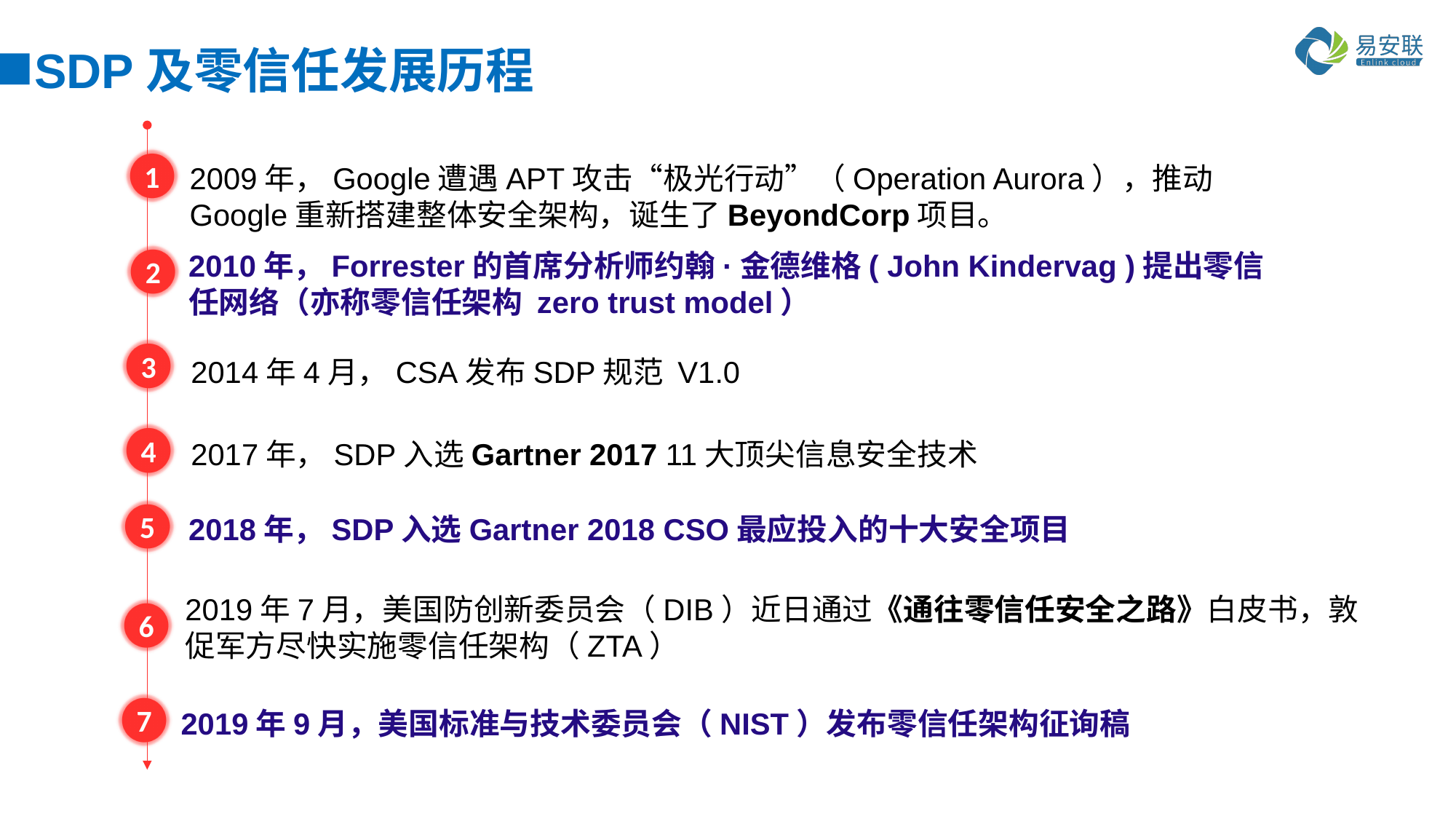

SDP及零信任发展历程

1
2009年，Google遭遇APT攻击“极光行动”（Operation Aurora），推动Google重新搭建整体安全架构，诞生了BeyondCorp项目。
2010年，Forrester的首席分析师约翰·金德维格( John Kindervag )提出零信任网络（亦称零信任架构 zero trust model）
2
2014年4月，CSA发布SDP规范 V1.0
3
4
2017年，SDP入选Gartner 2017 11大顶尖信息安全技术

2018年，SDP入选Gartner 2018 CSO最应投入的十大安全项目
5
2019年7月，美国防创新委员会（DIB）近日通过《通往零信任安全之路》白皮书，敦促军方尽快实施零信任架构（ZTA）
6
2019年9月，美国标准与技术委员会（NIST）发布零信任架构征询稿
7